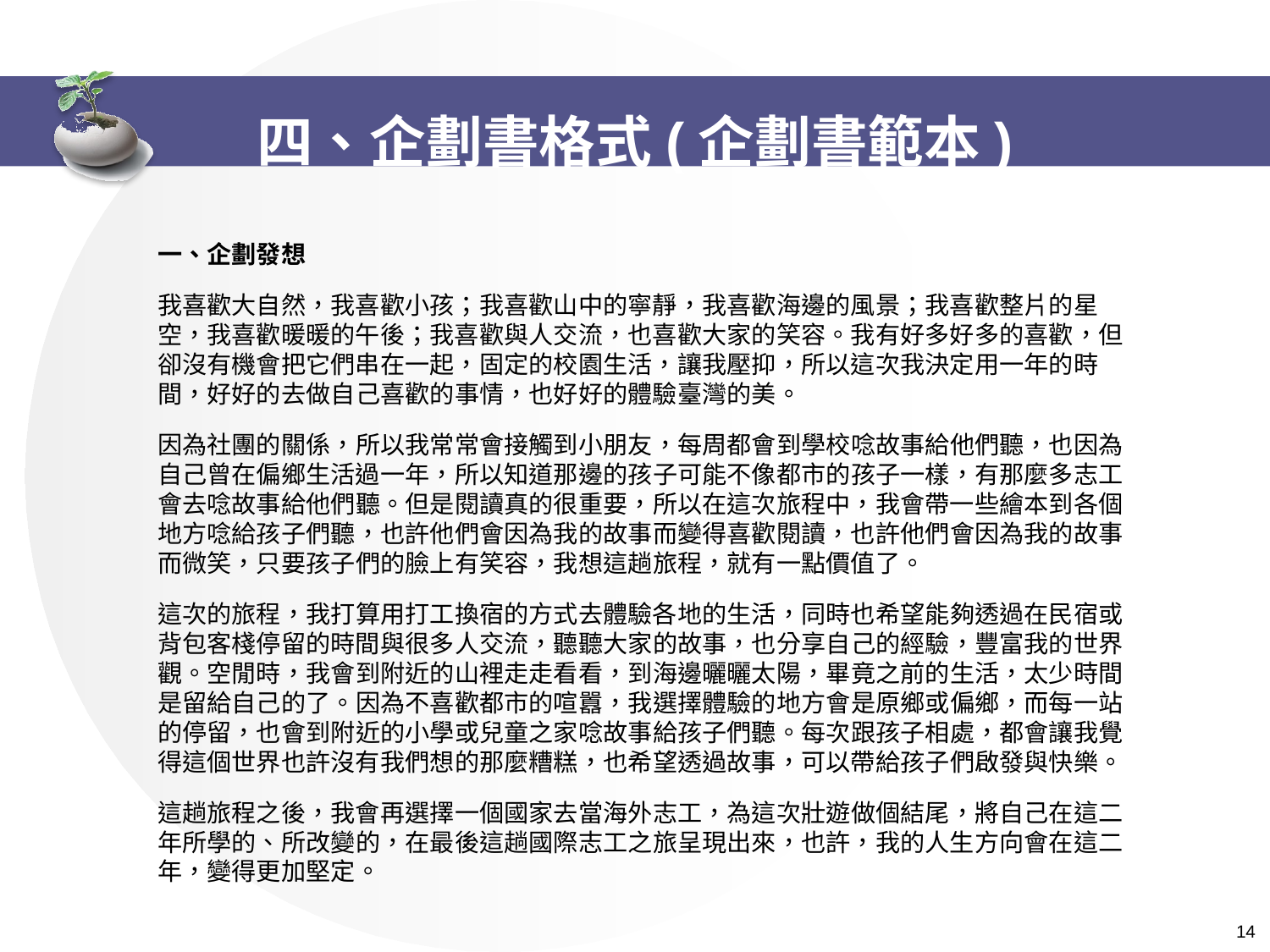

# 四、企劃書格式(企劃書範本)
一、企劃發想
我喜歡大自然，我喜歡小孩；我喜歡山中的寧靜，我喜歡海邊的風景；我喜歡整片的星空，我喜歡暖暖的午後；我喜歡與人交流，也喜歡大家的笑容。我有好多好多的喜歡，但卻沒有機會把它們串在一起，固定的校園生活，讓我壓抑，所以這次我決定用一年的時間，好好的去做自己喜歡的事情，也好好的體驗臺灣的美。
因為社團的關係，所以我常常會接觸到小朋友，每周都會到學校唸故事給他們聽，也因為自己曾在偏鄉生活過一年，所以知道那邊的孩子可能不像都市的孩子一樣，有那麼多志工會去唸故事給他們聽。但是閱讀真的很重要，所以在這次旅程中，我會帶一些繪本到各個地方唸給孩子們聽，也許他們會因為我的故事而變得喜歡閱讀，也許他們會因為我的故事而微笑，只要孩子們的臉上有笑容，我想這趟旅程，就有一點價值了。
這次的旅程，我打算用打工換宿的方式去體驗各地的生活，同時也希望能夠透過在民宿或背包客棧停留的時間與很多人交流，聽聽大家的故事，也分享自己的經驗，豐富我的世界觀。空閒時，我會到附近的山裡走走看看，到海邊曬曬太陽，畢竟之前的生活，太少時間是留給自己的了。因為不喜歡都市的喧囂，我選擇體驗的地方會是原鄉或偏鄉，而每一站的停留，也會到附近的小學或兒童之家唸故事給孩子們聽。每次跟孩子相處，都會讓我覺得這個世界也許沒有我們想的那麼糟糕，也希望透過故事，可以帶給孩子們啟發與快樂。
這趟旅程之後，我會再選擇一個國家去當海外志工，為這次壯遊做個結尾，將自己在這二年所學的、所改變的，在最後這趟國際志工之旅呈現出來，也許，我的人生方向會在這二年，變得更加堅定。

              14